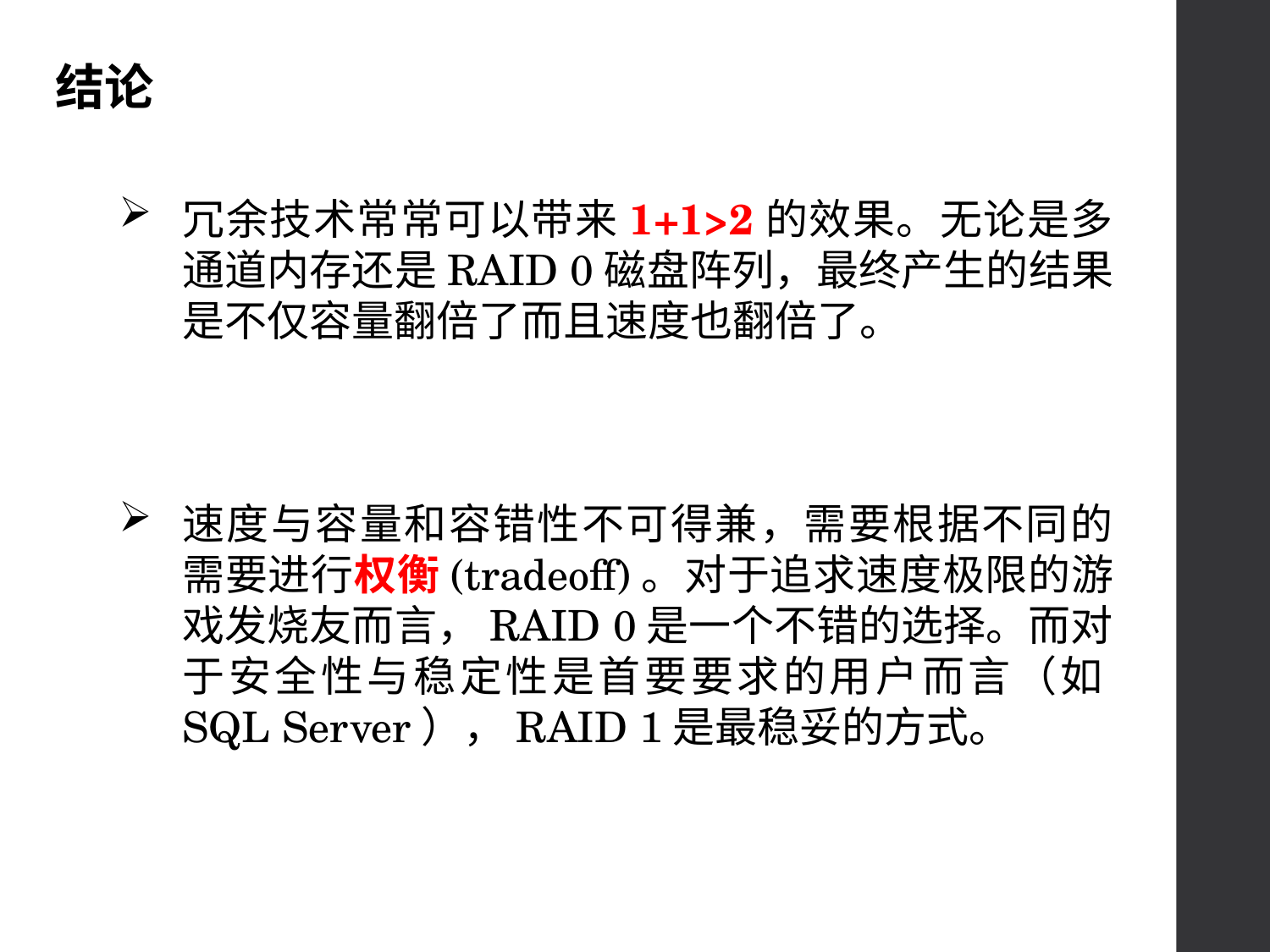

结论
冗余技术常常可以带来1+1>2的效果。无论是多通道内存还是RAID 0磁盘阵列，最终产生的结果是不仅容量翻倍了而且速度也翻倍了。

速度与容量和容错性不可得兼，需要根据不同的需要进行权衡(tradeoff)。对于追求速度极限的游戏发烧友而言，RAID 0是一个不错的选择。而对于安全性与稳定性是首要要求的用户而言（如SQL Server），RAID 1是最稳妥的方式。